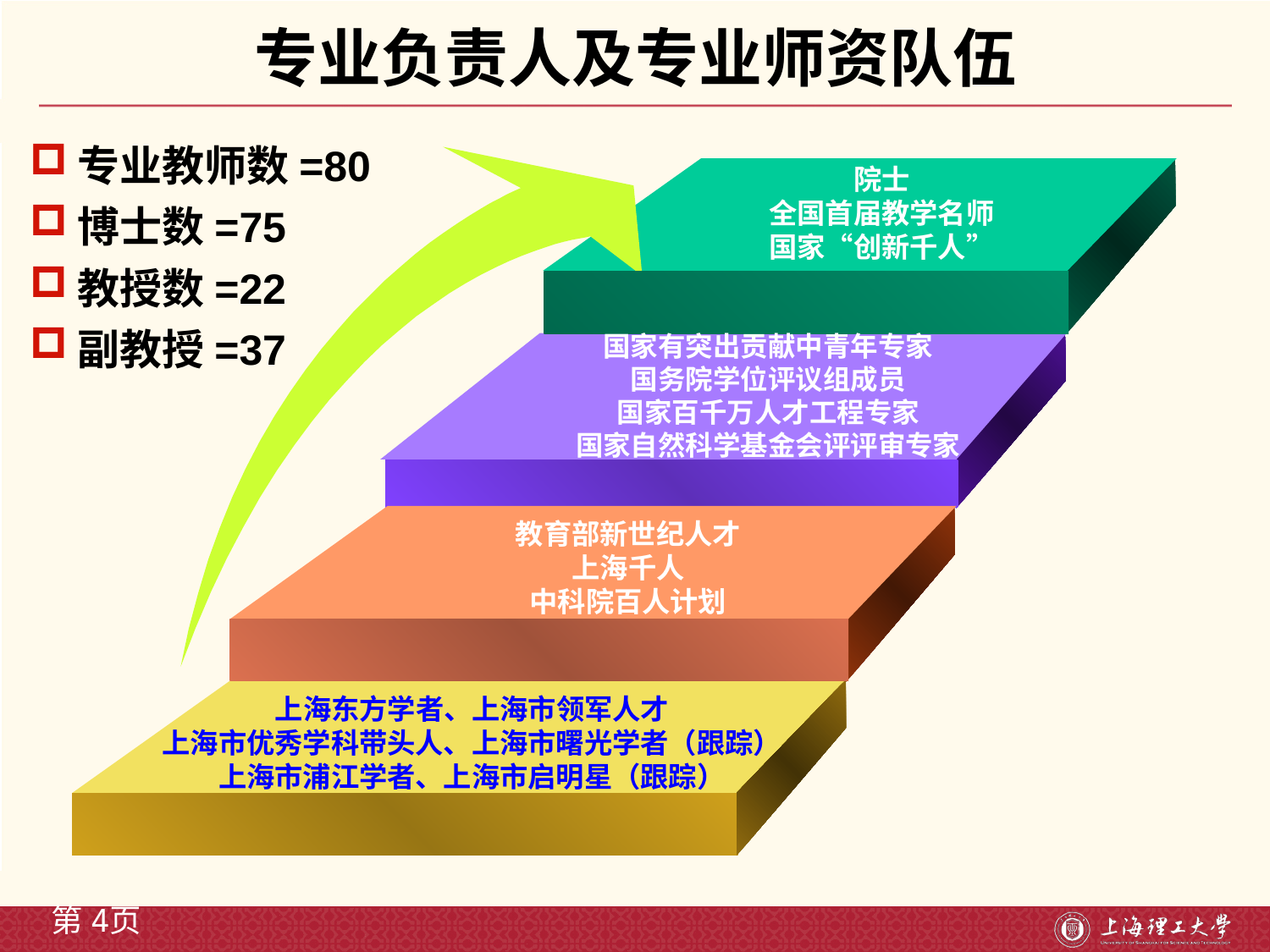

# 专业负责人及专业师资队伍
专业教师数=80
博士数=75
教授数=22
副教授=37

院士
全国首届教学名师
国家“创新千人”

国家有突出贡献中青年专家
国务院学位评议组成员
国家百千万人才工程专家
国家自然科学基金会评评审专家

教育部新世纪人才
上海千人
中科院百人计划

上海东方学者、上海市领军人才
上海市优秀学科带头人、上海市曙光学者（跟踪）
上海市浦江学者、上海市启明星（跟踪）

第4页